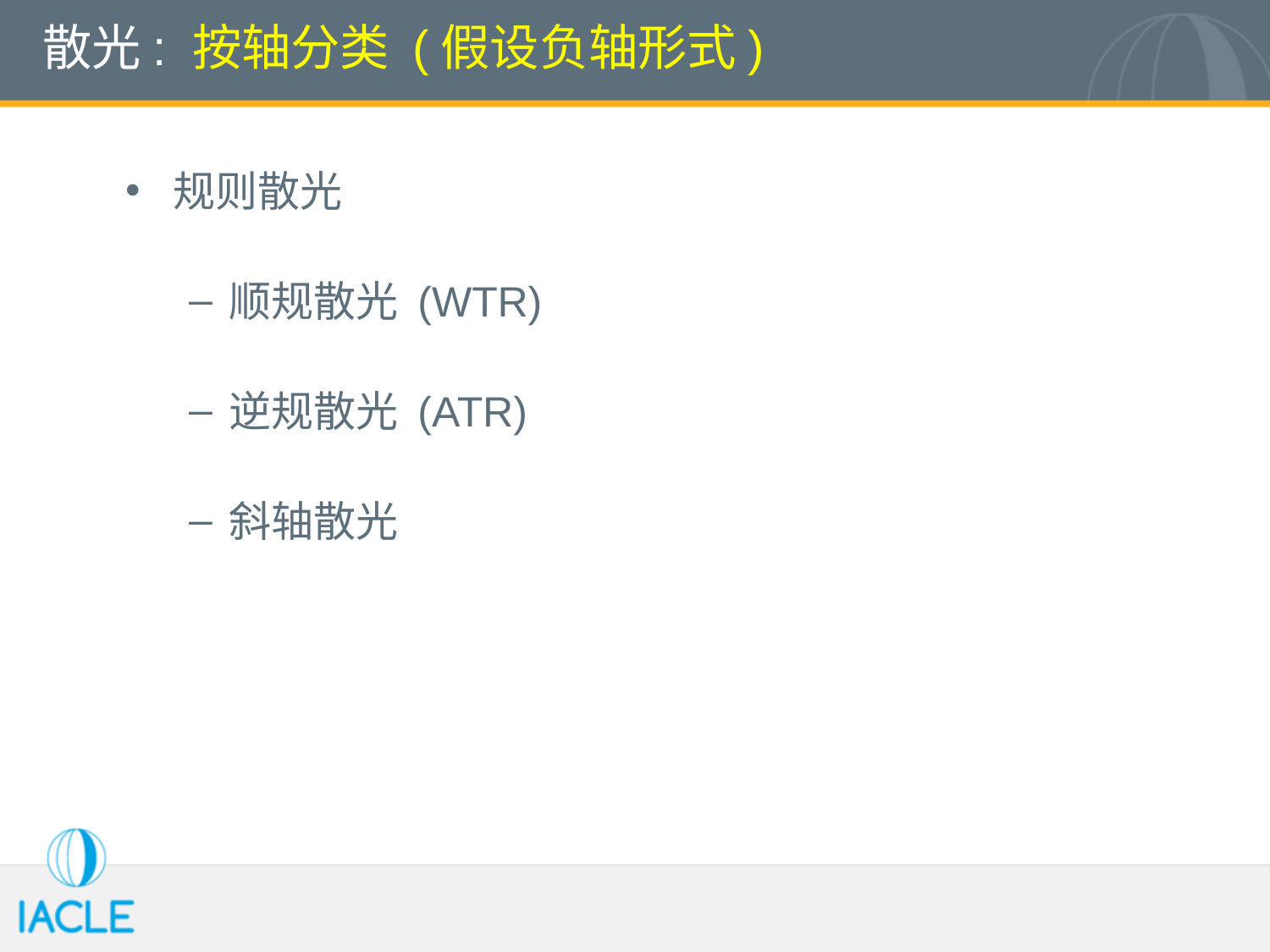

# 散光: 按轴分类 (假设负轴形式)

规则散光
顺规散光 (WTR)
逆规散光 (ATR)
斜轴散光